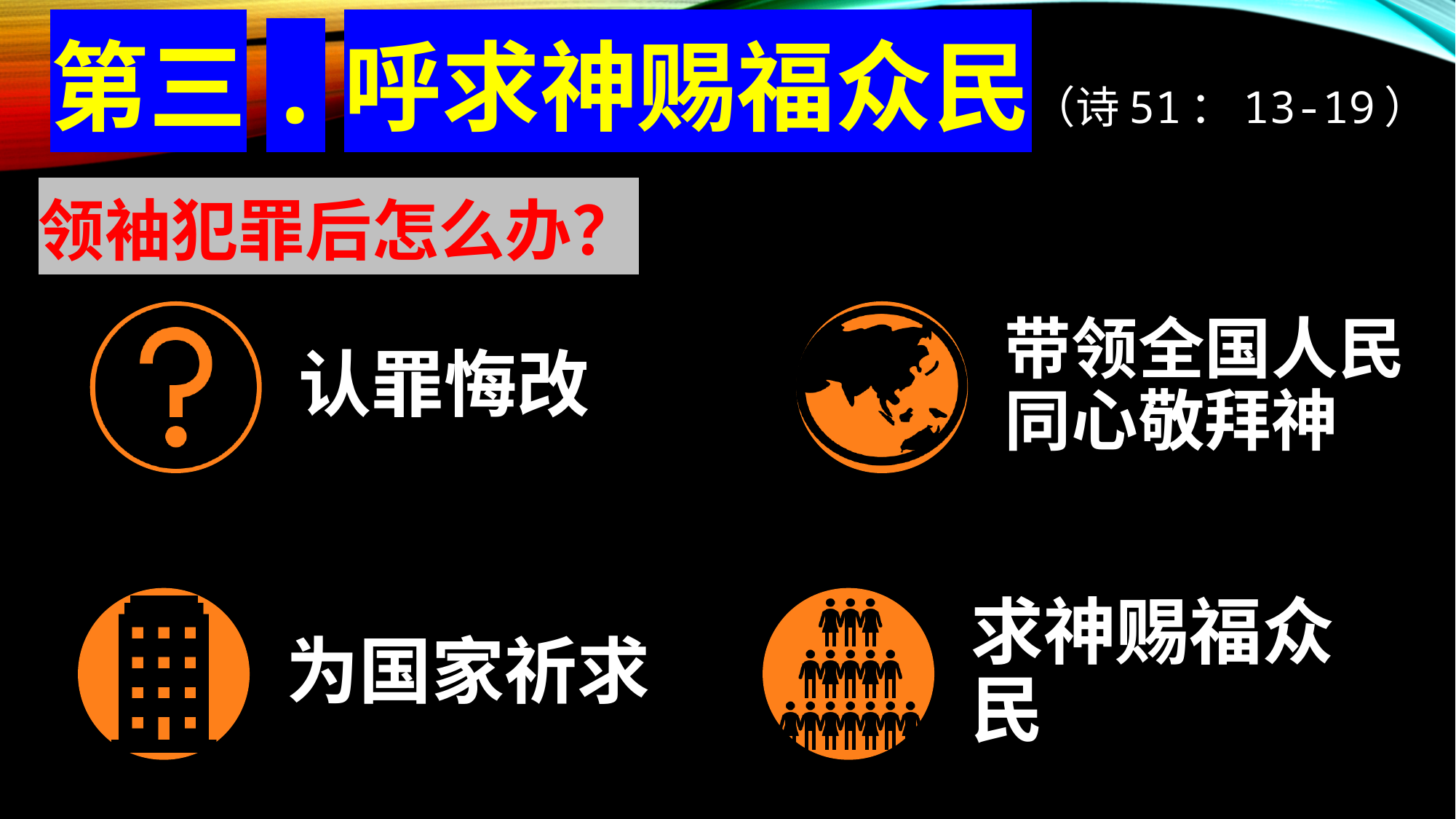

# 第三.呼求神赐福众民（诗51：13-19）
领袖犯罪后怎么办？
认罪悔改
带领全国人民同心敬拜神
为国家祈求
求神赐福众民